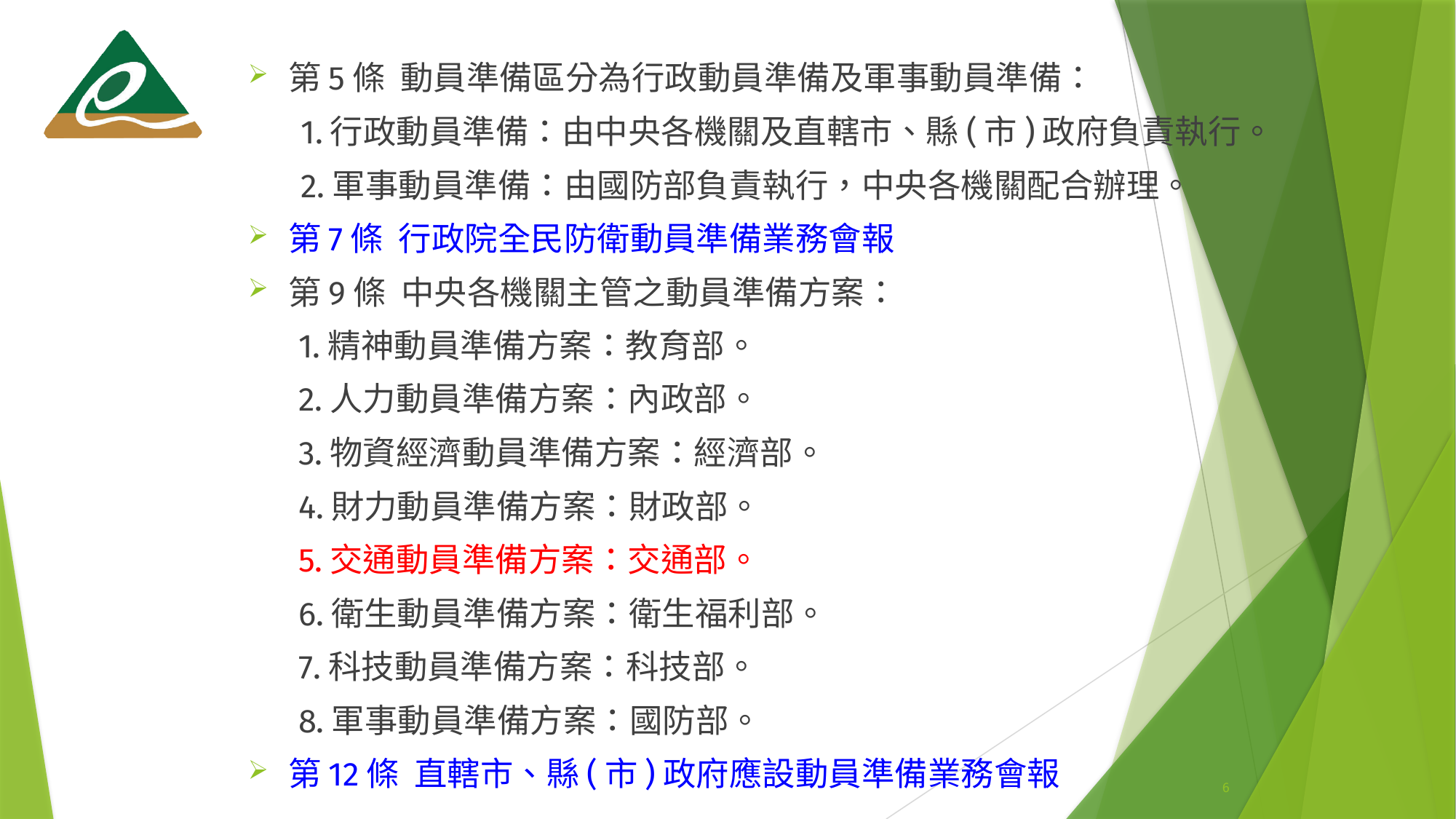

第5條  動員準備區分為行政動員準備及軍事動員準備：
 1.行政動員準備：由中央各機關及直轄市、縣(市)政府負責執行。
 2.軍事動員準備：由國防部負責執行，中央各機關配合辦理。
第7條  行政院全民防衛動員準備業務會報
第9條  中央各機關主管之動員準備方案：
 1.精神動員準備方案：教育部。
 2.人力動員準備方案：內政部。
 3.物資經濟動員準備方案：經濟部。
 4.財力動員準備方案：財政部。
 5.交通動員準備方案：交通部。
 6.衛生動員準備方案：衛生福利部。
 7.科技動員準備方案：科技部。
 8.軍事動員準備方案：國防部。
第12條  直轄市、縣(市)政府應設動員準備業務會報
6